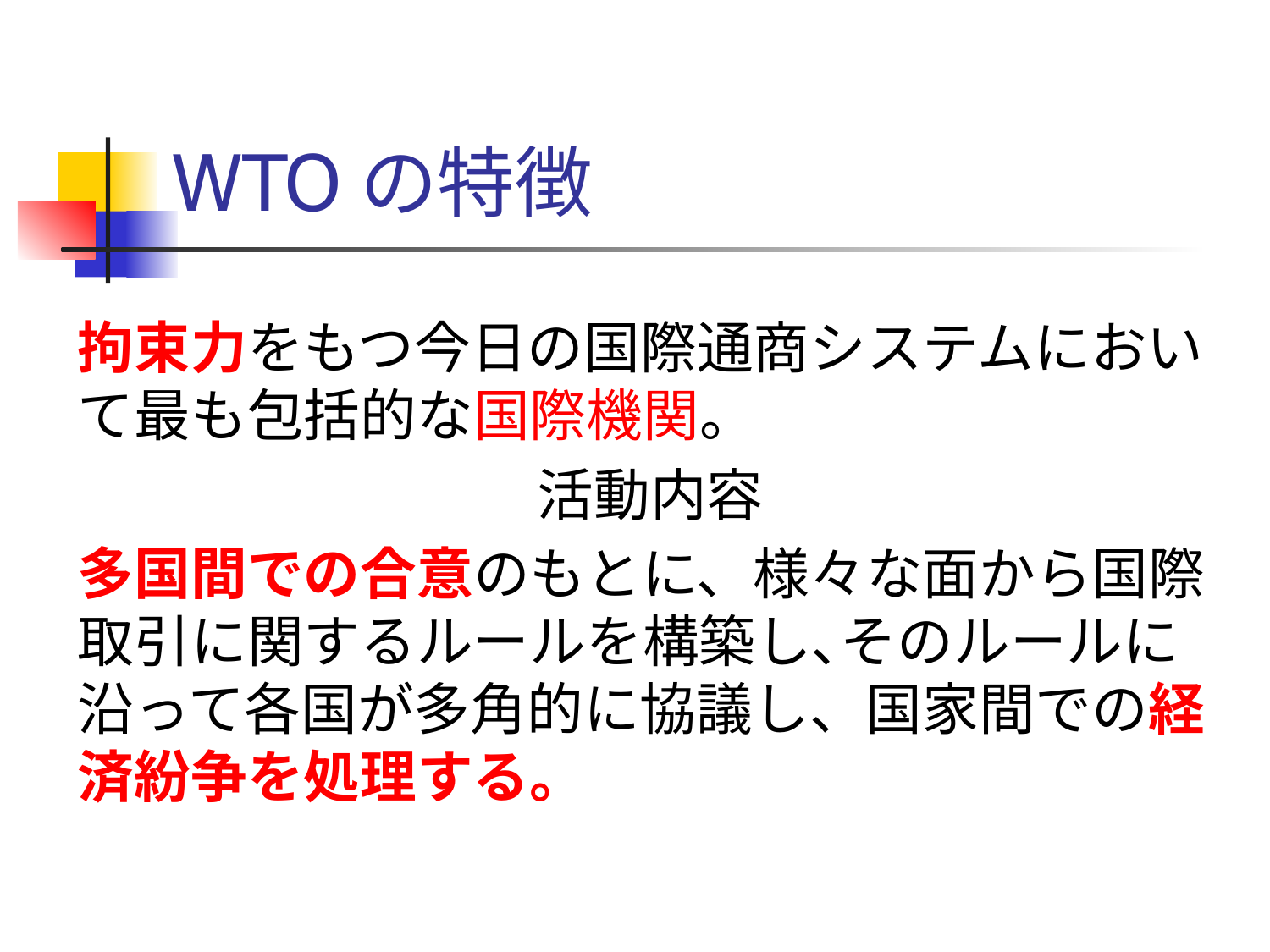

# WTOの特徴
拘束力をもつ今日の国際通商システムにおいて最も包括的な国際機関。
活動内容
多国間での合意のもとに、様々な面から国際取引に関するルールを構築し､そのルールに沿って各国が多角的に協議し、国家間での経済紛争を処理する。